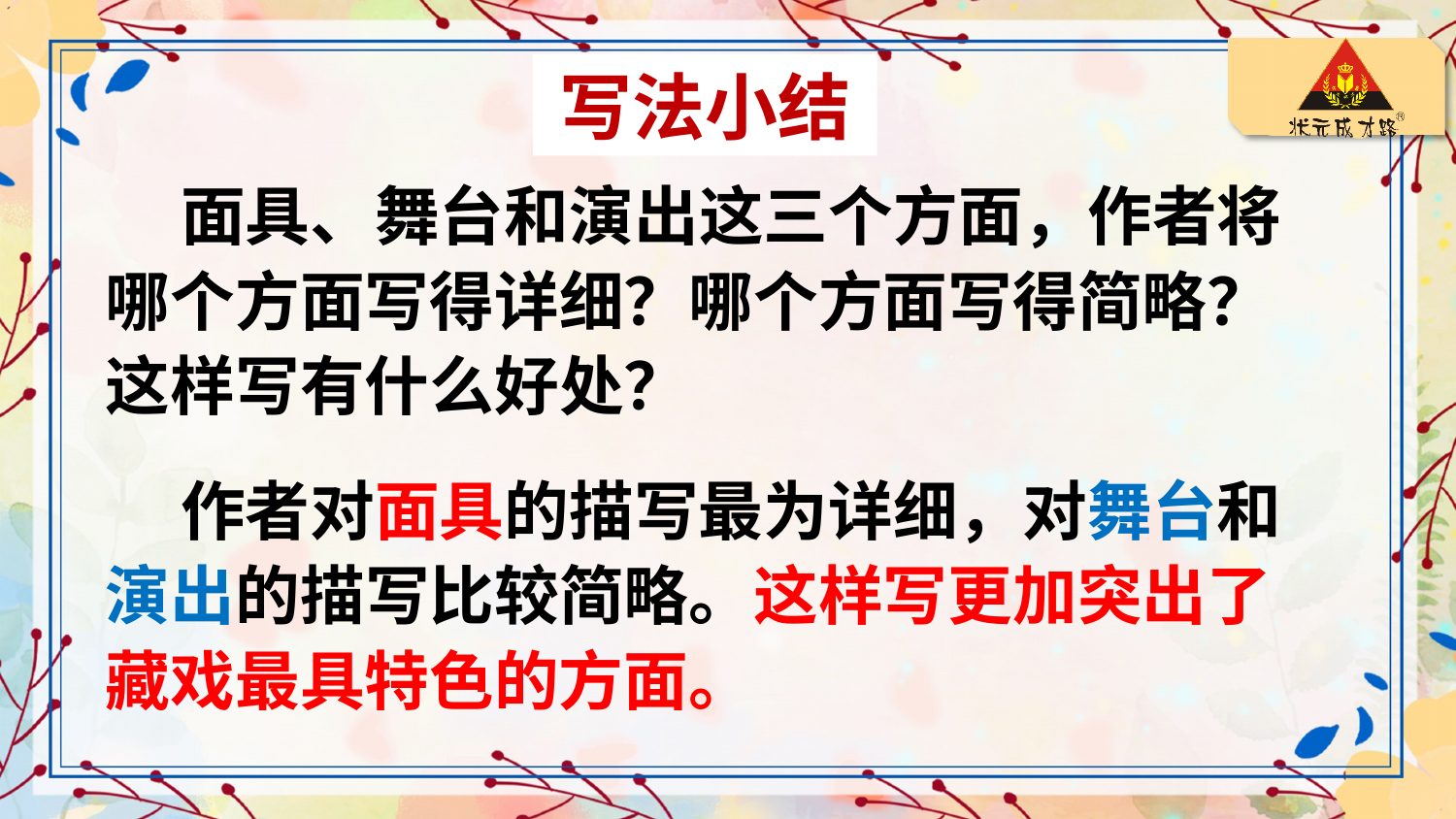

写法小结
    面具、舞台和演出这三个方面，作者将哪个方面写得详细？哪个方面写得简略？这样写有什么好处？
    作者对面具的描写最为详细，对舞台和演出的描写比较简略。这样写更加突出了藏戏最具特色的方面。